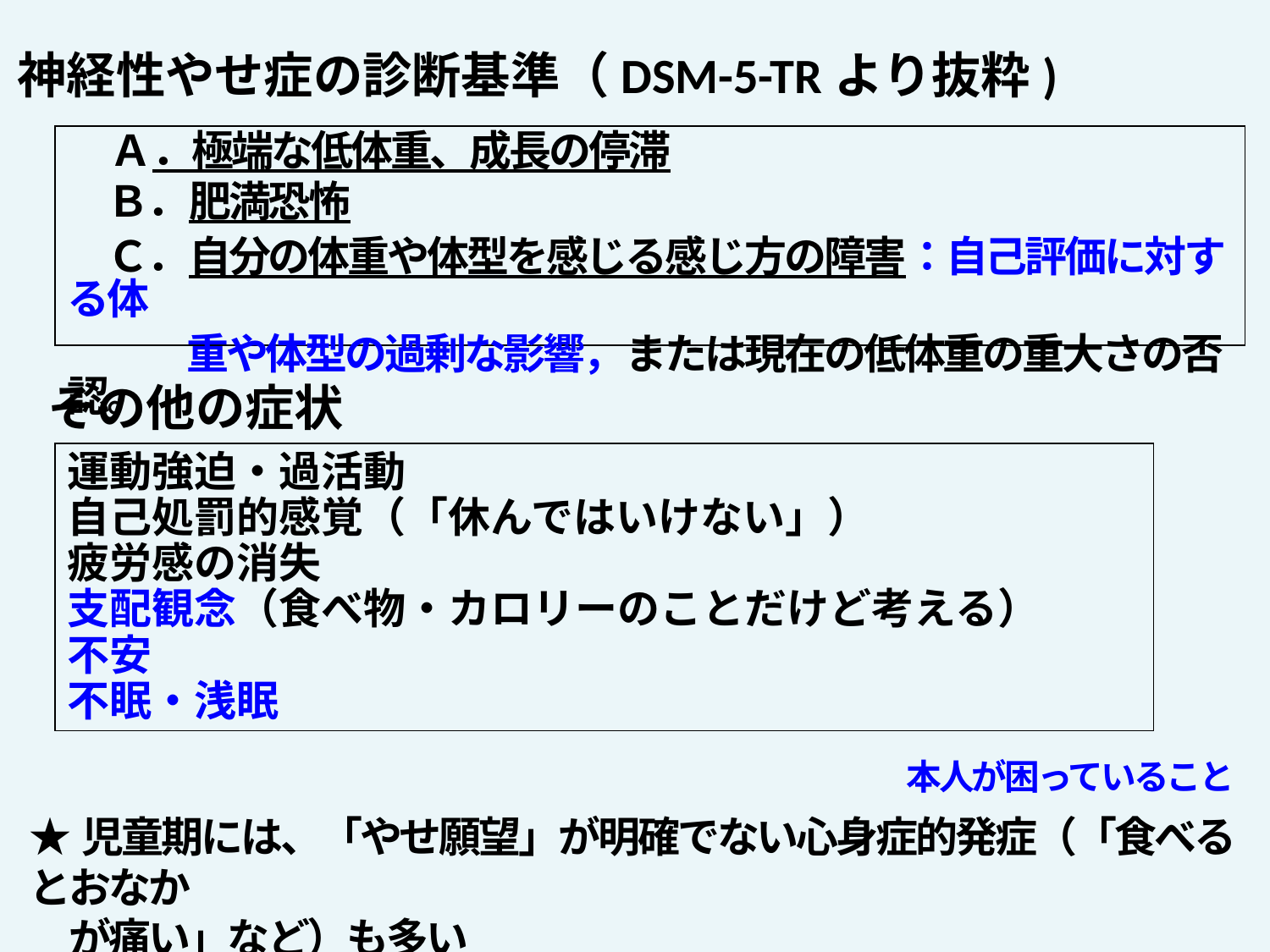

神経性やせ症の診断基準（DSM-5-TRより抜粋)
　Ａ．極端な低体重、成長の停滞
　Ｂ．肥満恐怖
　Ｃ．自分の体重や体型を感じる感じ方の障害：自己評価に対する体
　　　重や体型の過剰な影響，または現在の低体重の重大さの否認。
その他の症状
運動強迫・過活動
自己処罰的感覚（「休んではいけない」）
疲労感の消失
支配観念（食べ物・カロリーのことだけど考える）
不安
不眠・浅眠
本人が困っていること
★児童期には、「やせ願望」が明確でない心身症的発症（「食べるとおなか
　が痛い」など）も多い